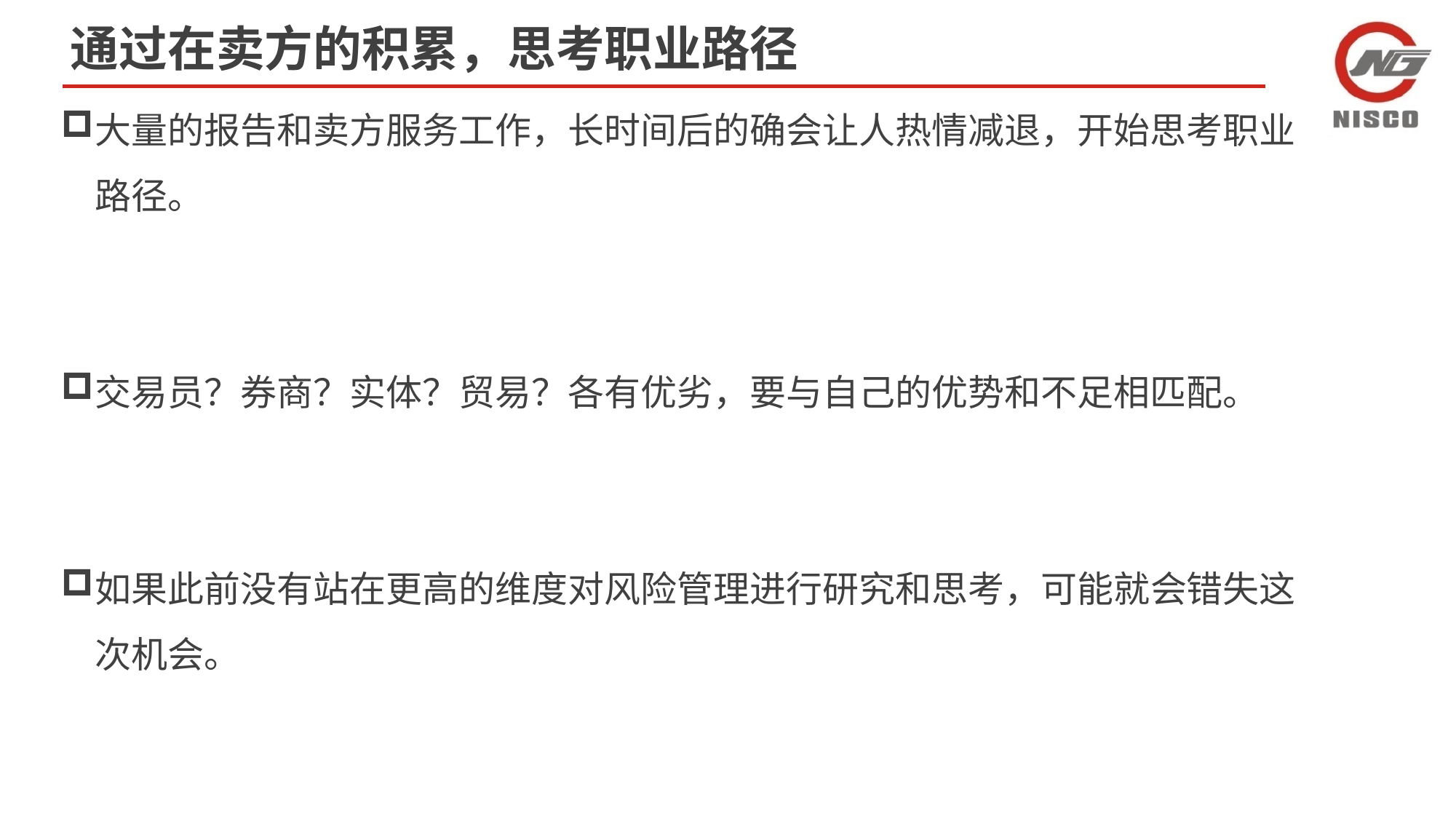

通过在卖方的积累，思考职业路径
大量的报告和卖方服务工作，长时间后的确会让人热情减退，开始思考职业路径。

交易员？券商？实体？贸易？各有优劣，要与自己的优势和不足相匹配。

如果此前没有站在更高的维度对风险管理进行研究和思考，可能就会错失这次机会。